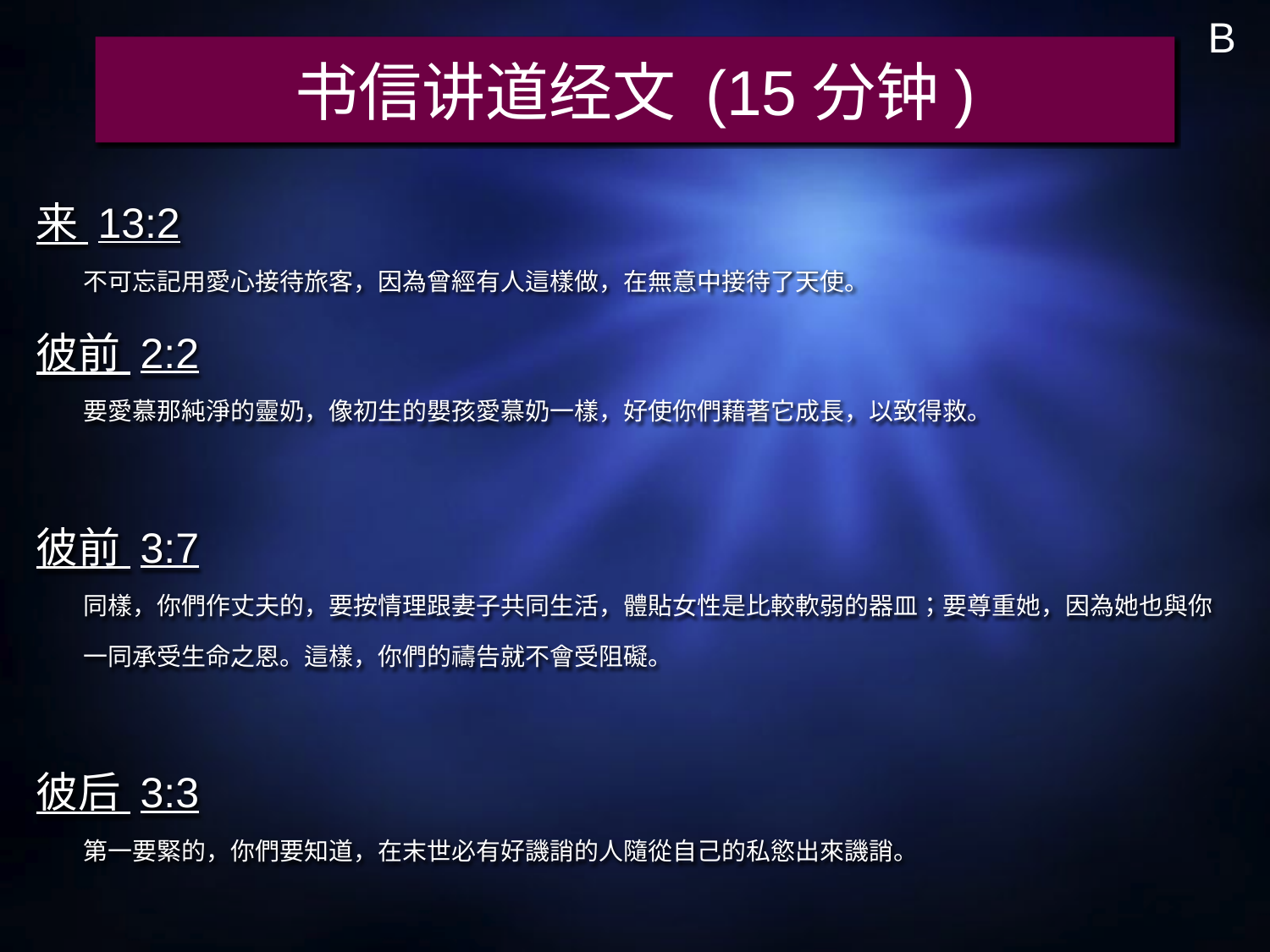

B
# 书信讲道经文 (15分钟)
来 13:2
	不可忘記用愛心接待旅客，因為曾經有人這樣做，在無意中接待了天使。
彼前 2:2
	要愛慕那純淨的靈奶，像初生的嬰孩愛慕奶一樣，好使你們藉著它成長，以致得救。

彼前 3:7
	同樣，你們作丈夫的，要按情理跟妻子共同生活，體貼女性是比較軟弱的器皿；要尊重她，因為她也與你一同承受生命之恩。這樣，你們的禱告就不會受阻礙。

彼后 3:3
	第一要緊的，你們要知道，在末世必有好譏誚的人隨從自己的私慾出來譏誚。